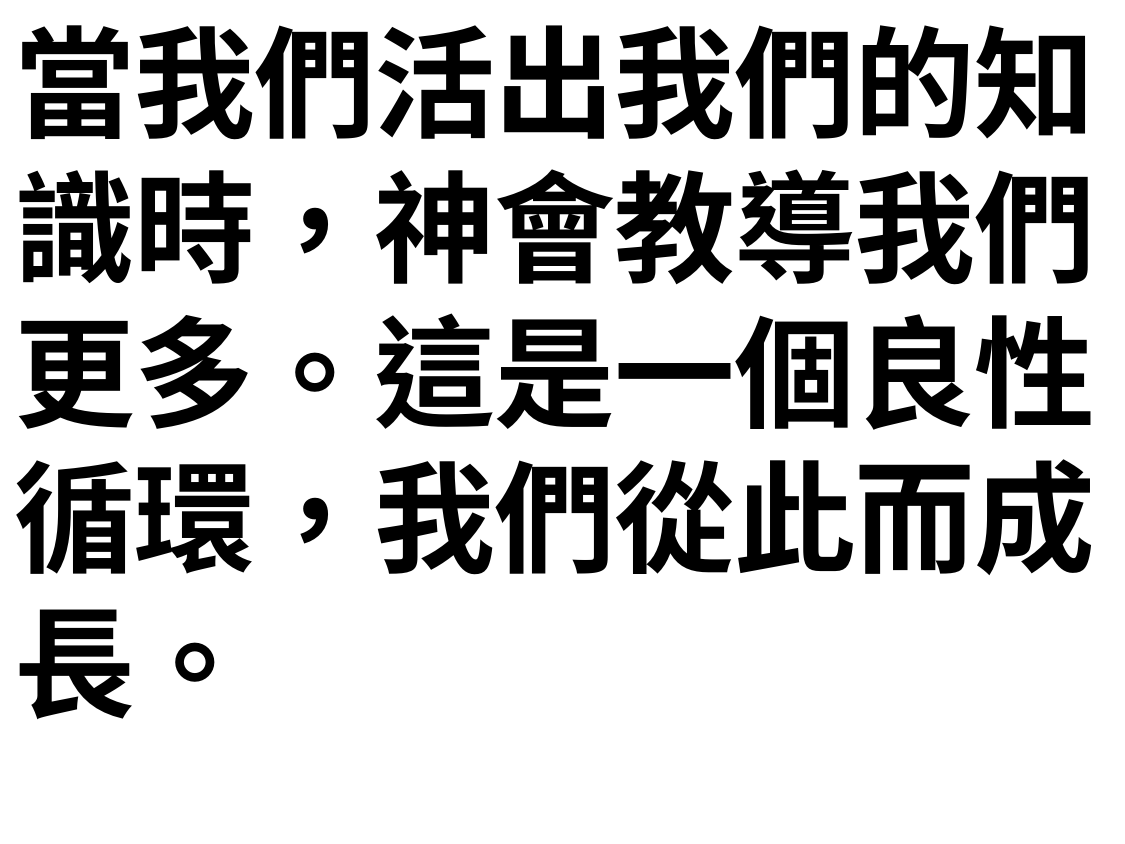

當我們活出我們的知識時，神會教導我們更多。這是一個良性循環，我們從此而成長。